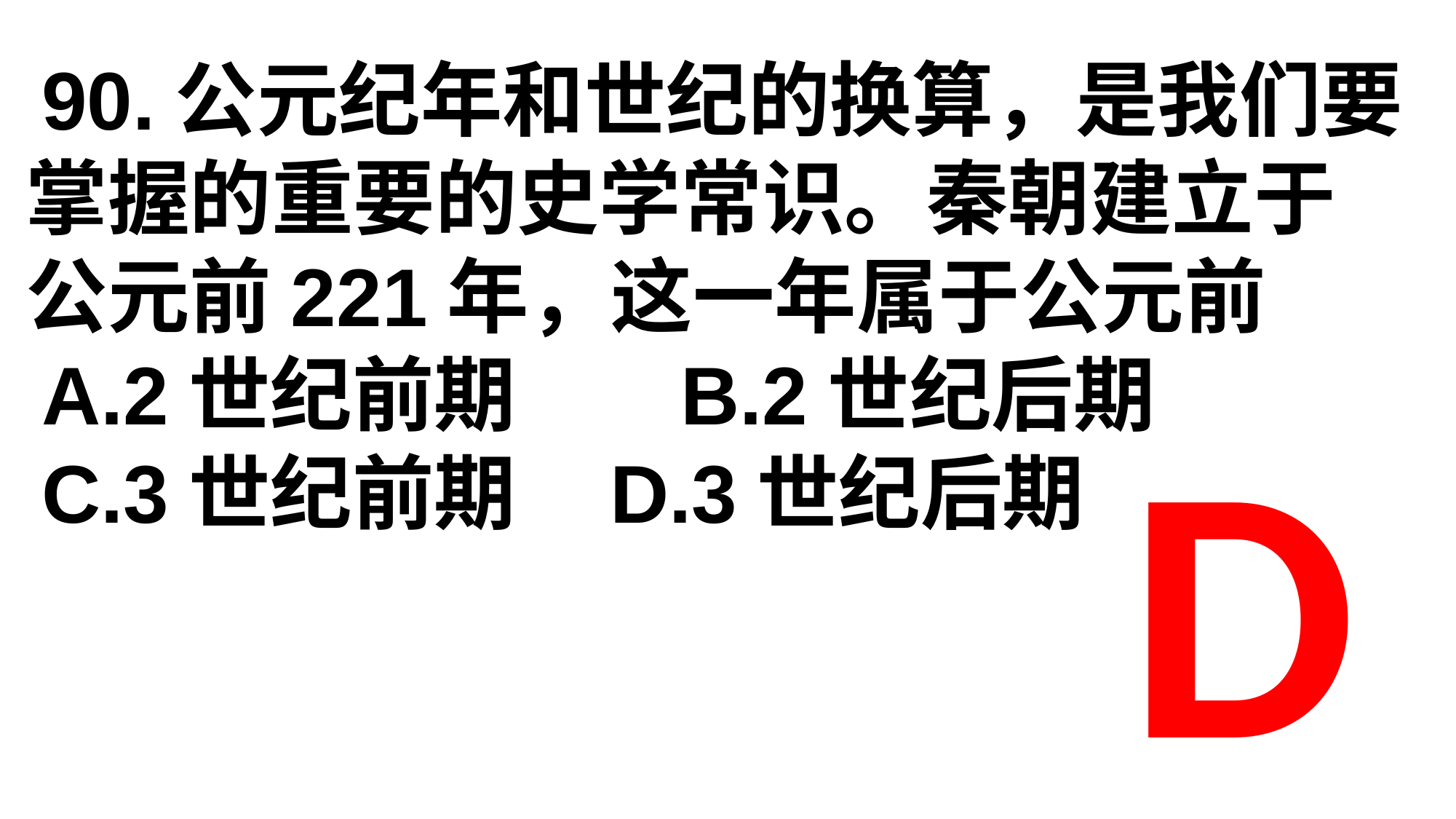

90.公元纪年和世纪的换算，是我们要掌握的重要的史学常识。秦朝建立于公元前221年，这一年属于公元前
A.2世纪前期		B.2世纪后期
C.3世纪前期    D.3世纪后期

D